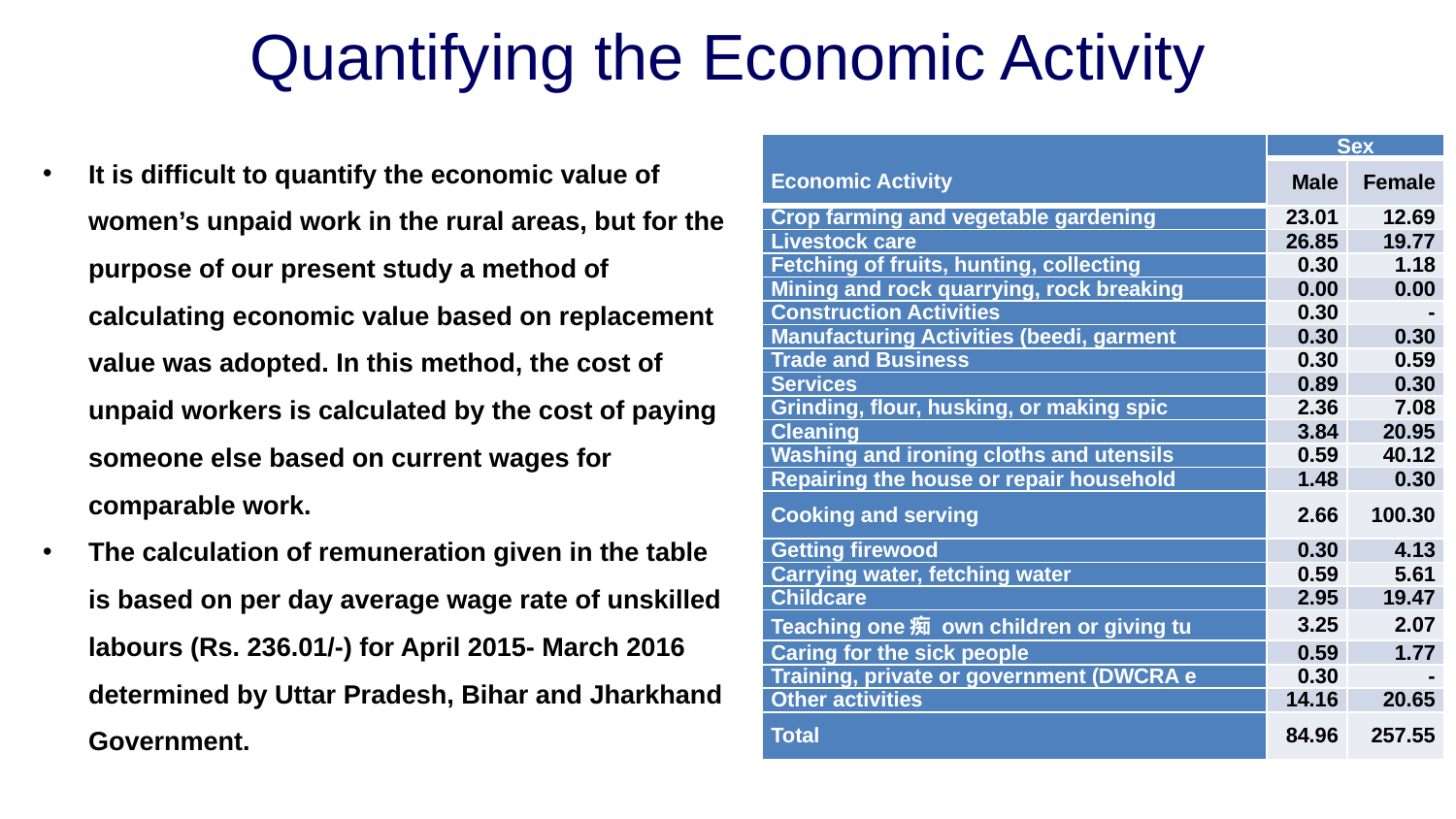

Quantifying the Economic Activity
It is difficult to quantify the economic value of women’s unpaid work in the rural areas, but for the purpose of our present study a method of calculating economic value based on replacement value was adopted. In this method, the cost of unpaid workers is calculated by the cost of paying someone else based on current wages for comparable work.
The calculation of remuneration given in the table is based on per day average wage rate of unskilled labours (Rs. 236.01/-) for April 2015- March 2016 determined by Uttar Pradesh, Bihar and Jharkhand Government.
| Economic Activity | Sex |  |
| --- | --- | --- |
|  | Male | Female |
| Crop farming and vegetable gardening | 23.01 | 12.69 |
| Livestock care | 26.85 | 19.77 |
| Fetching of fruits, hunting, collecting | 0.30 | 1.18 |
| Mining and rock quarrying, rock breaking | 0.00 | 0.00 |
| Construction Activities | 0.30 | - |
| Manufacturing Activities (beedi, garment | 0.30 | 0.30 |
| Trade and Business | 0.30 | 0.59 |
| Services | 0.89 | 0.30 |
| Grinding, flour, husking, or making spic | 2.36 | 7.08 |
| Cleaning | 3.84 | 20.95 |
| Washing and ironing cloths and utensils | 0.59 | 40.12 |
| Repairing the house or repair household | 1.48 | 0.30 |
| Cooking and serving | 2.66 | 100.30 |
| Getting firewood | 0.30 | 4.13 |
| Carrying water, fetching water | 0.59 | 5.61 |
| Childcare | 2.95 | 19.47 |
| Teaching one痴 own children or giving tu | 3.25 | 2.07 |
| Caring for the sick people | 0.59 | 1.77 |
| Training, private or government (DWCRA e | 0.30 | - |
| Other activities | 14.16 | 20.65 |
| Total | 84.96 | 257.55 |